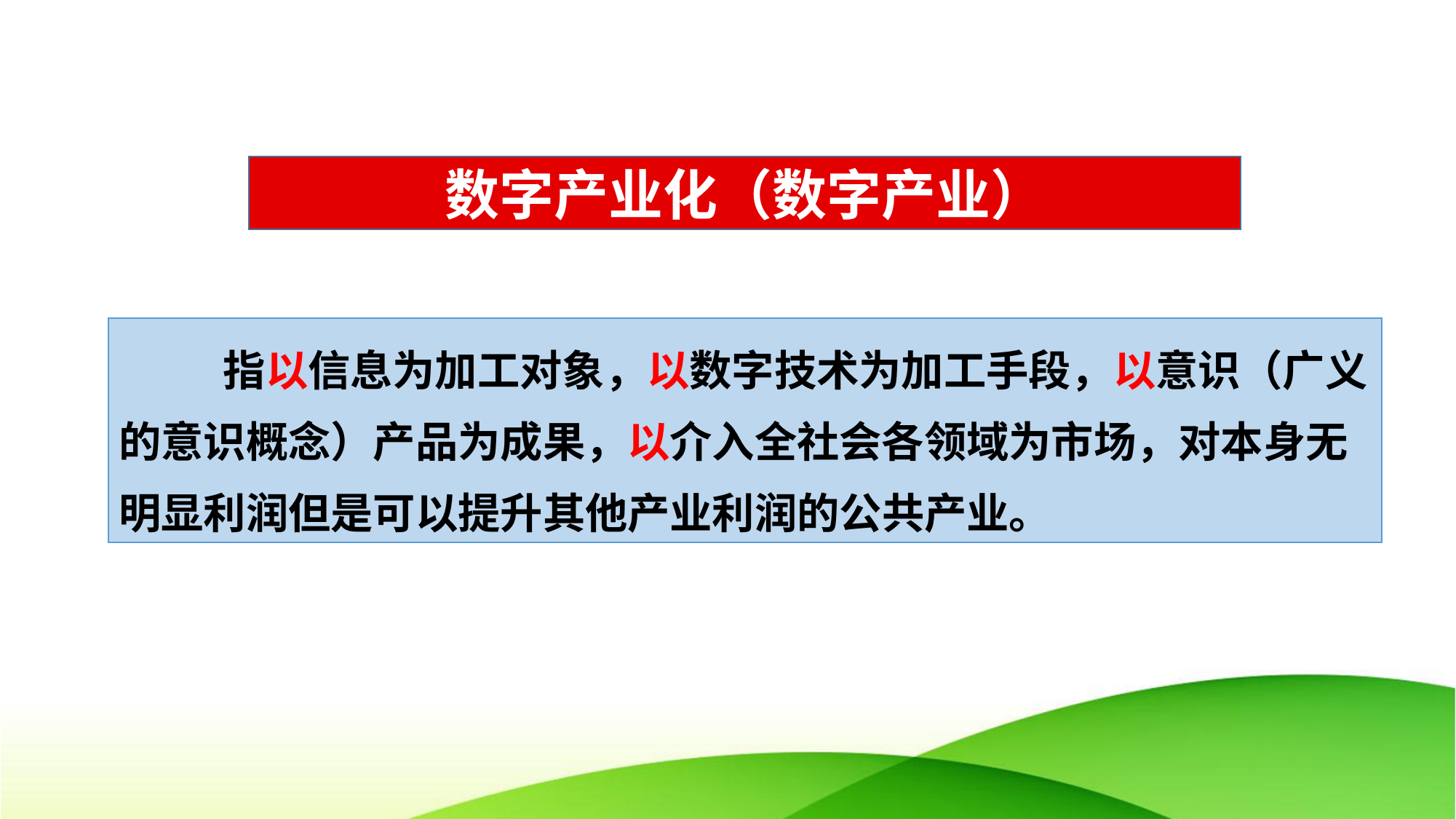

数字产业化（数字产业）
             指以信息为加工对象，以数字技术为加工手段，以意识（广义的意识概念）产品为成果，以介入全社会各领域为市场，对本身无明显利润但是可以提升其他产业利润的公共产业。